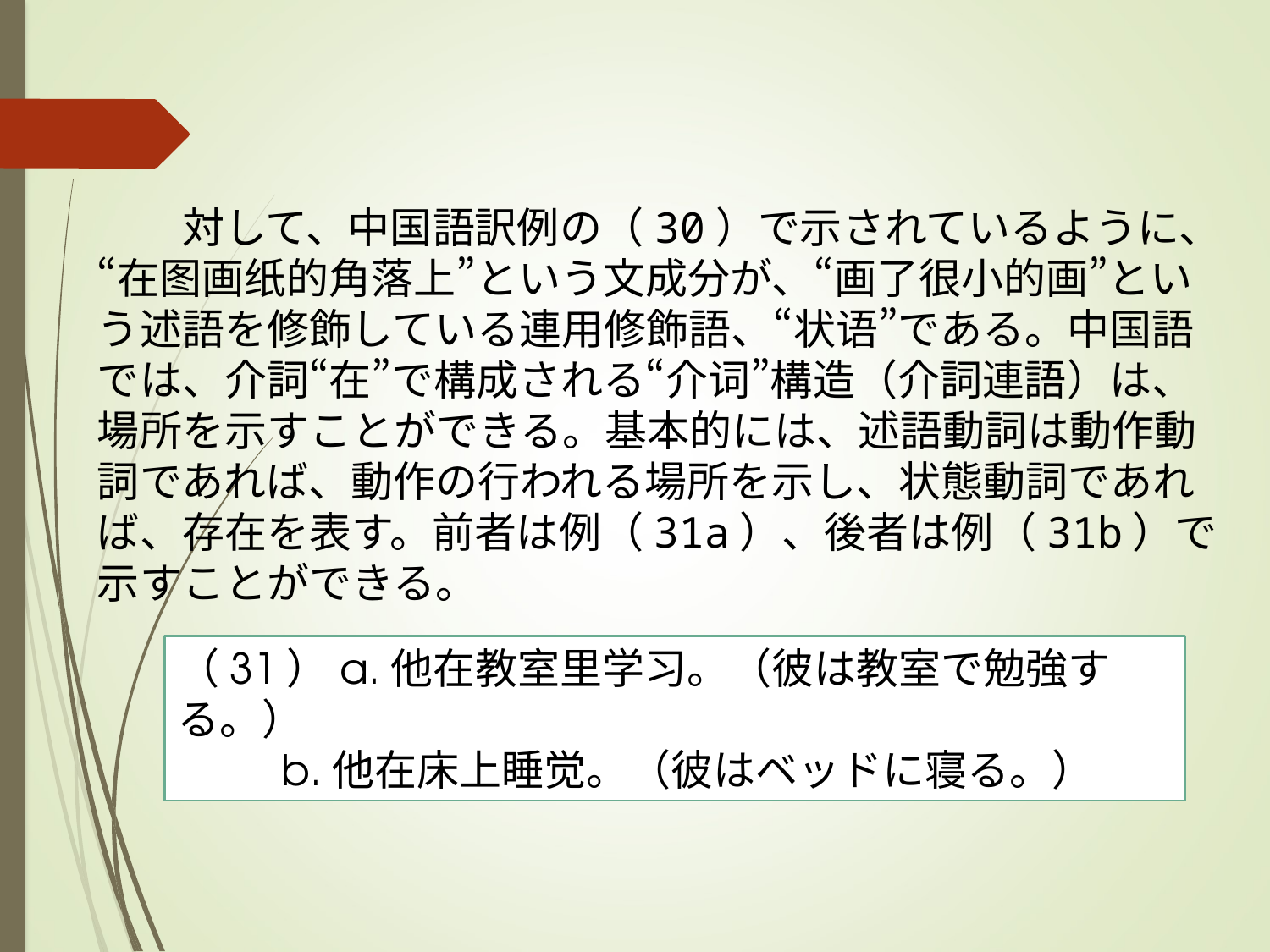

対して、中国語訳例の（30）で示されているように、“在图画纸的角落上”という文成分が、“画了很小的画”という述語を修飾している連用修飾語、“状语”である。中国語では、介詞“在”で構成される“介词”構造（介詞連語）は、場所を示すことができる。基本的には、述語動詞は動作動詞であれば、動作の行われる場所を示し、状態動詞であれば、存在を表す。前者は例（31a）、後者は例（31b）で示すことができる。
（31）a.他在教室里学习。（彼は教室で勉強する。）
　　 b.他在床上睡觉。（彼はベッドに寝る。）